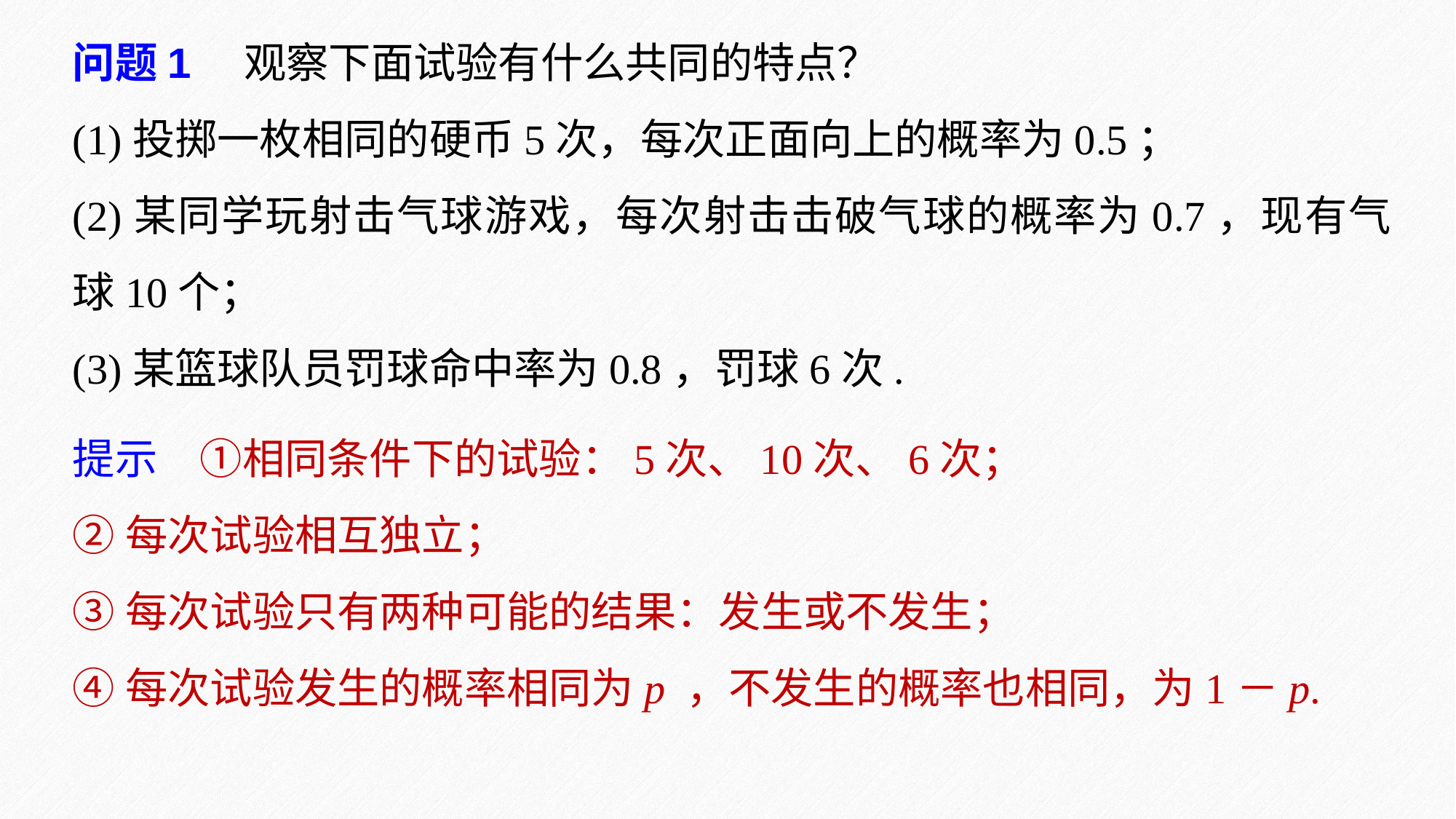

问题1　观察下面试验有什么共同的特点？
(1)投掷一枚相同的硬币5次，每次正面向上的概率为0.5；
(2)某同学玩射击气球游戏，每次射击击破气球的概率为0.7，现有气球10个；
(3)某篮球队员罚球命中率为0.8，罚球6次.
提示　①相同条件下的试验：5次、10次、6次；
②每次试验相互独立；
③每次试验只有两种可能的结果：发生或不发生；
④每次试验发生的概率相同为p ，不发生的概率也相同，为1－p.